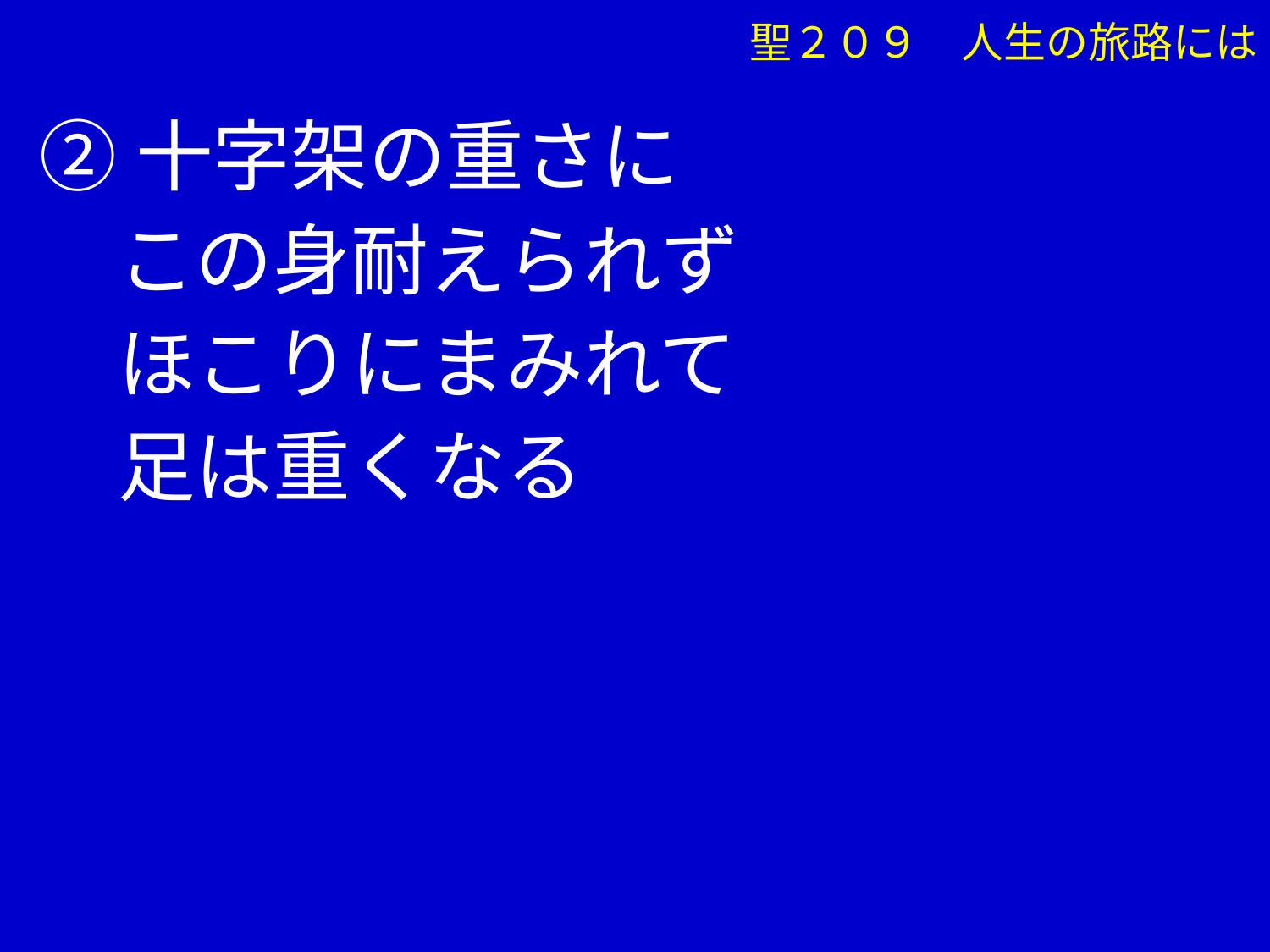

聖２０９　人生の旅路には
  ②十字架の重さに
     この身耐えられず
     ほこりにまみれて
     足は重くなる